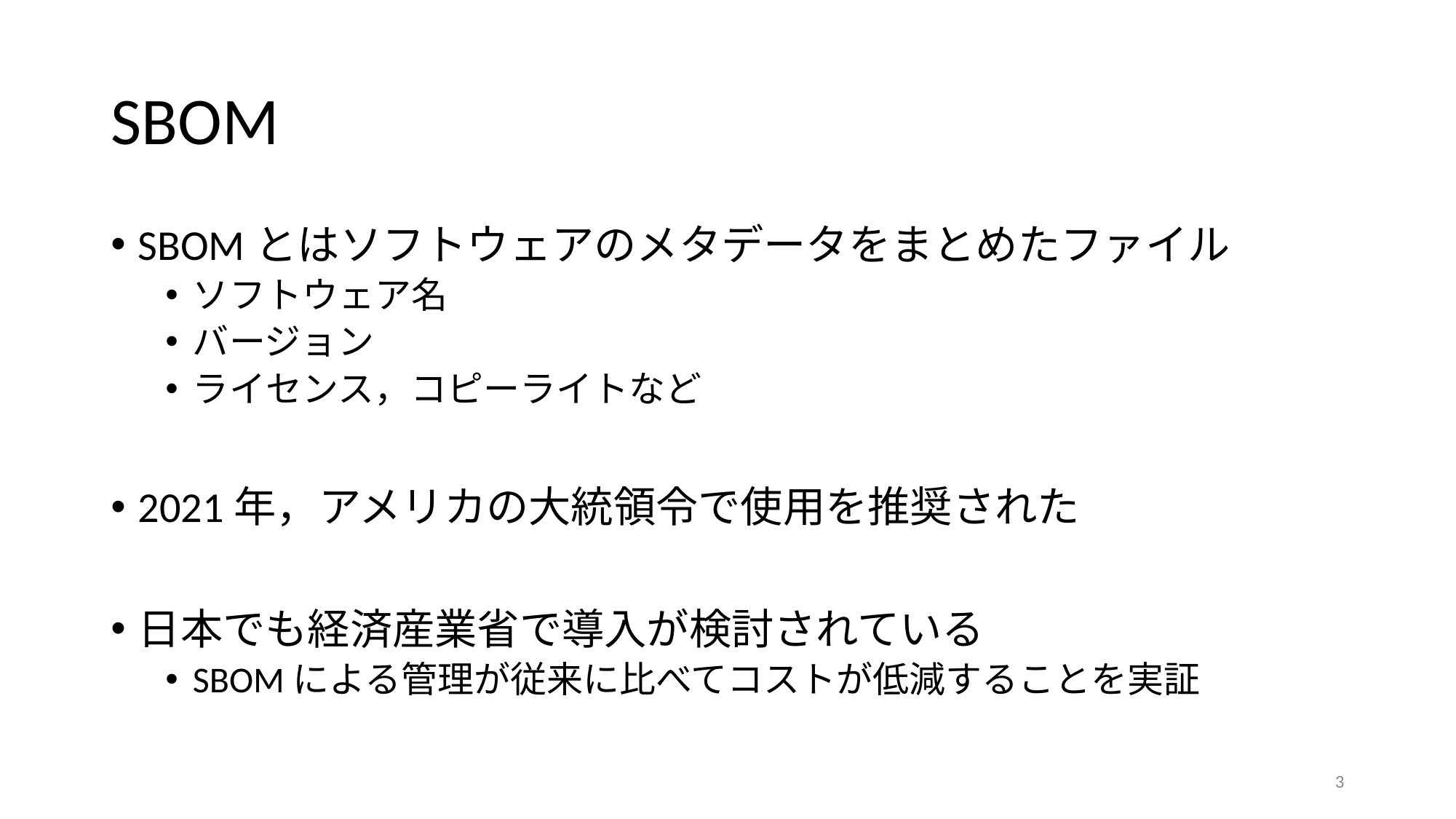

# SBOM
SBOMとはソフトウェアのメタデータをまとめたファイル
ソフトウェア名
バージョン
ライセンス，コピーライトなど

2021年，アメリカの大統領令で使用を推奨された

日本でも経済産業省で導入が検討されている
SBOMによる管理が従来に比べてコストが低減することを実証
3